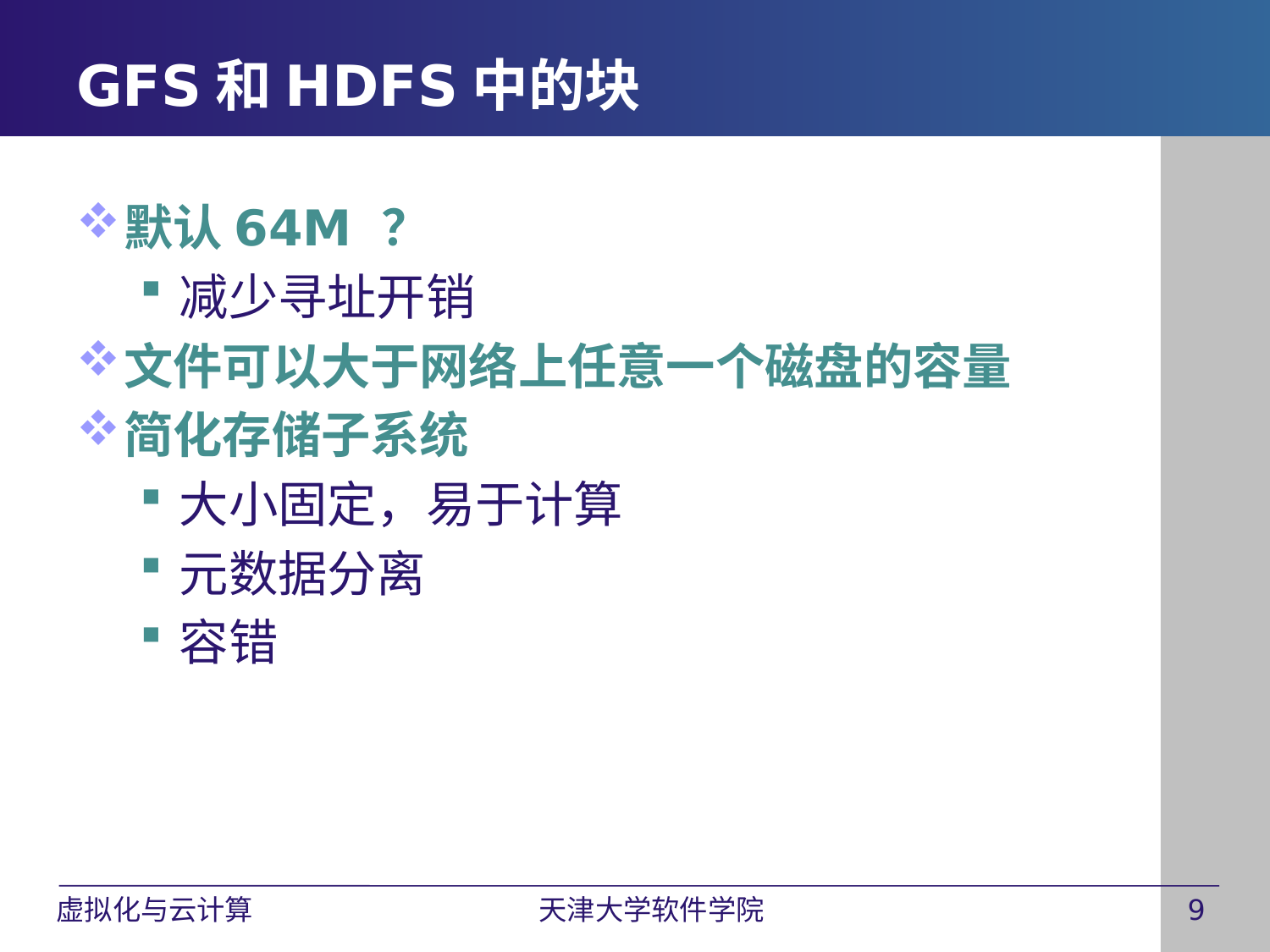

# GFS和HDFS中的块
默认64M ？
减少寻址开销
文件可以大于网络上任意一个磁盘的容量
简化存储子系统
大小固定，易于计算
元数据分离
容错